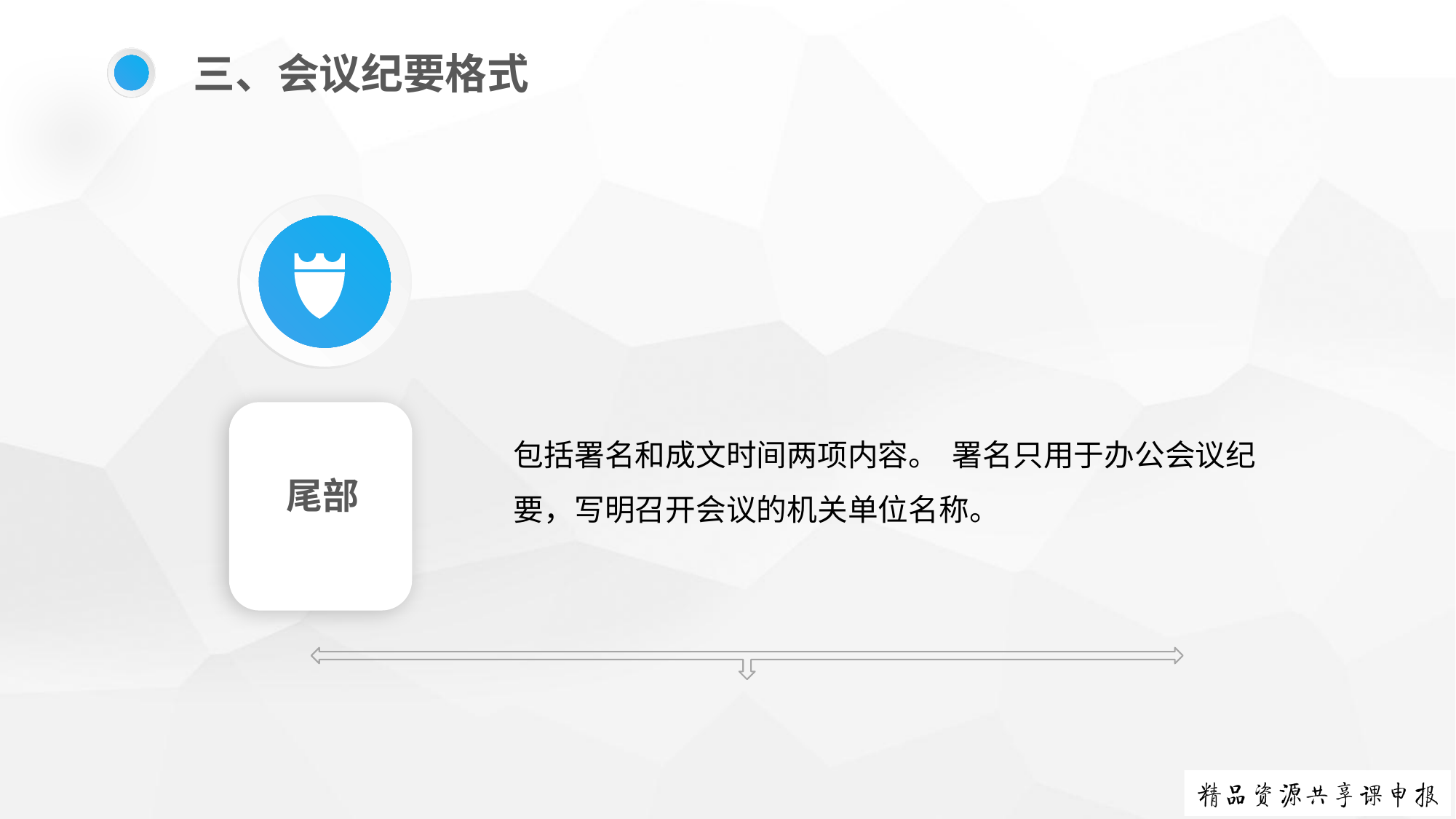

三、会议纪要格式

包括署名和成文时间两项内容。  署名只用于办公会议纪要，写明召开会议的机关单位名称。

尾部